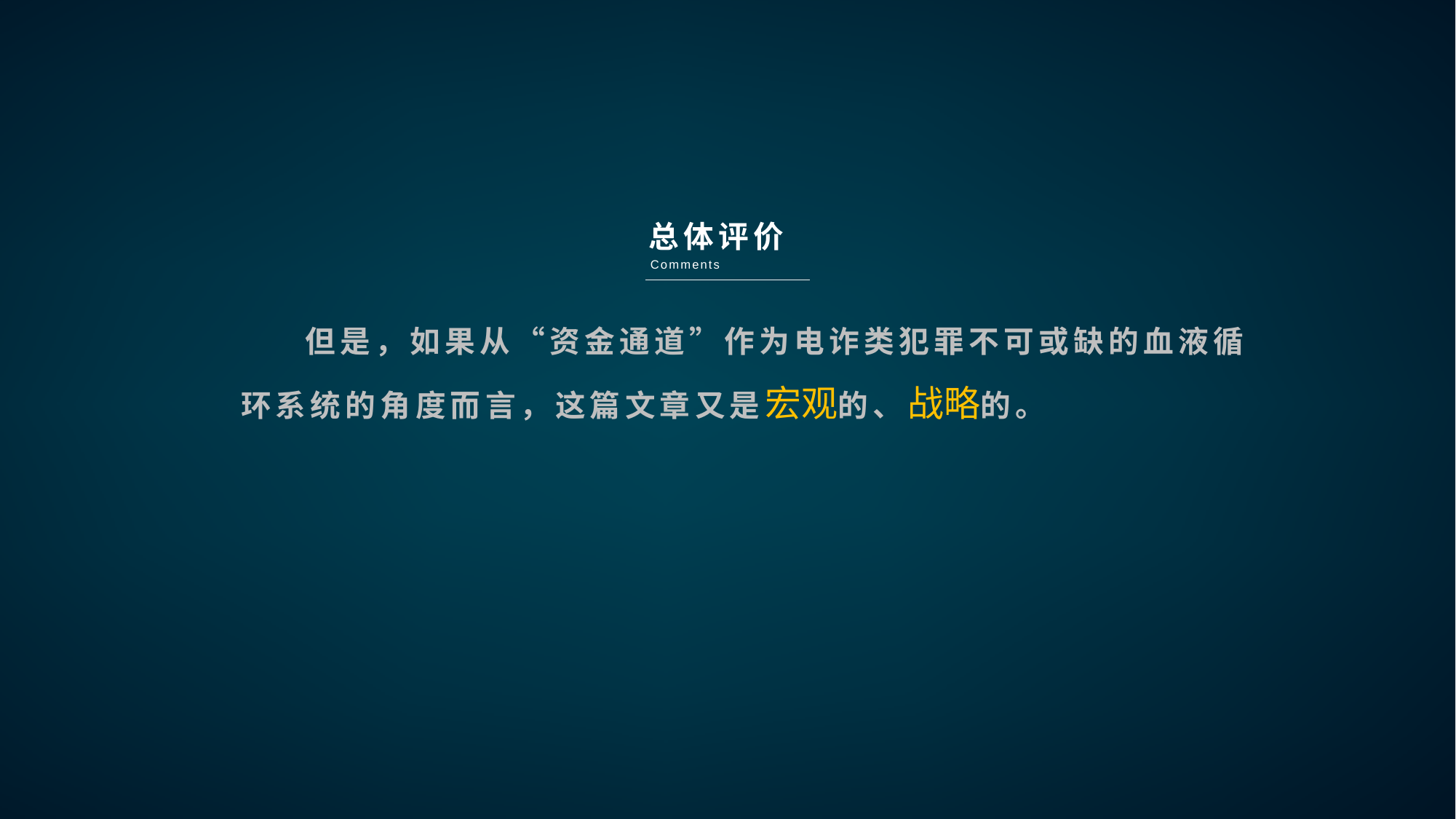

总体评价
     但是，如果从“资金通道”作为电诈类犯罪不可或缺的血液循环系统的角度而言，这篇文章又是宏观的、战略的。
Comments